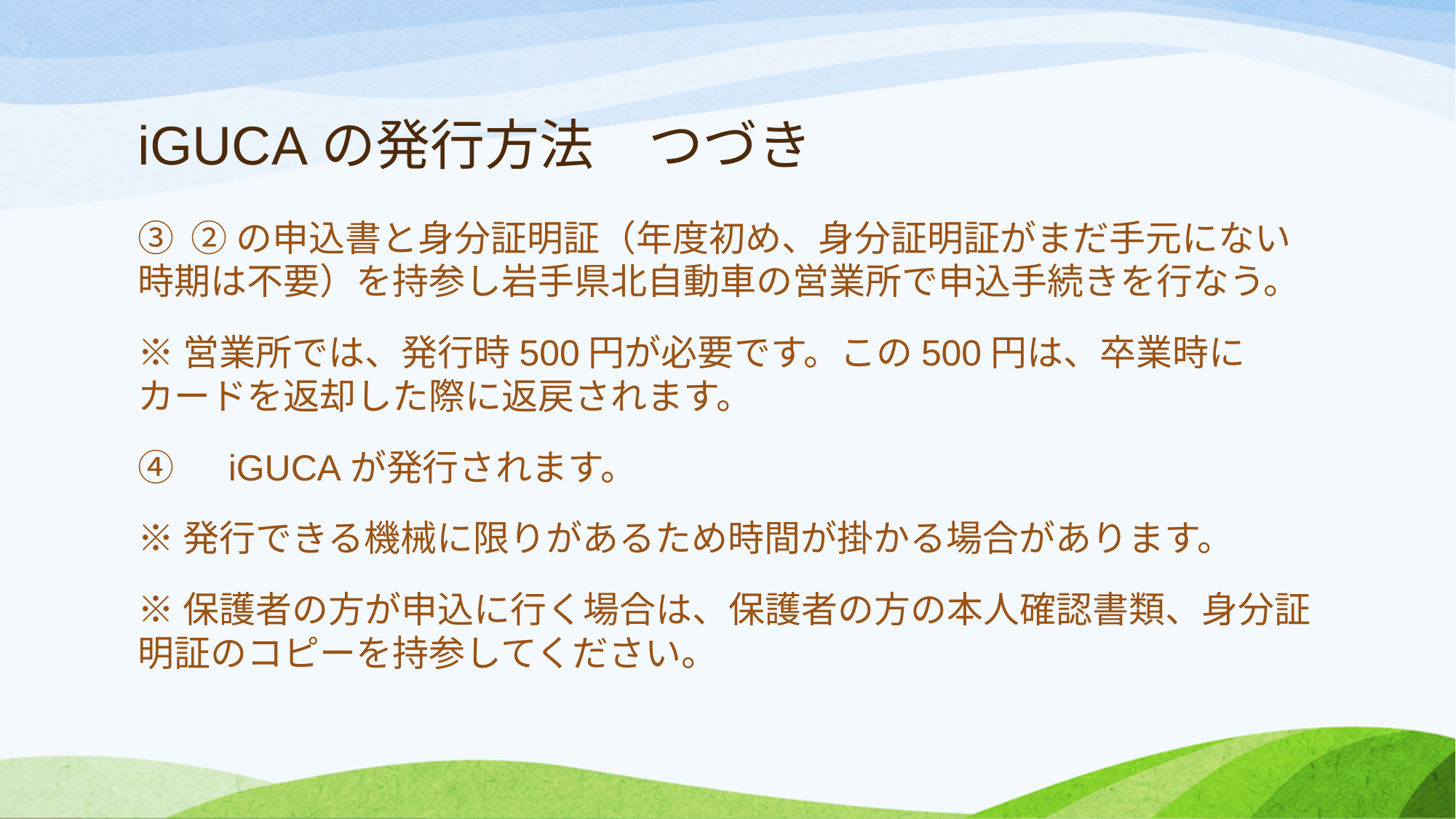

# iGUCAの発行方法　つづき
③  ②の申込書と身分証明証（年度初め、身分証明証がまだ手元にない時期は不要）を持参し岩手県北自動車の営業所で申込手続きを行なう。
※営業所では、発行時500円が必要です。この500円は、卒業時にカードを返却した際に返戻されます。
④　iGUCAが発行されます。
※発行できる機械に限りがあるため時間が掛かる場合があります。
※保護者の方が申込に行く場合は、保護者の方の本人確認書類、身分証明証のコピーを持参してください。